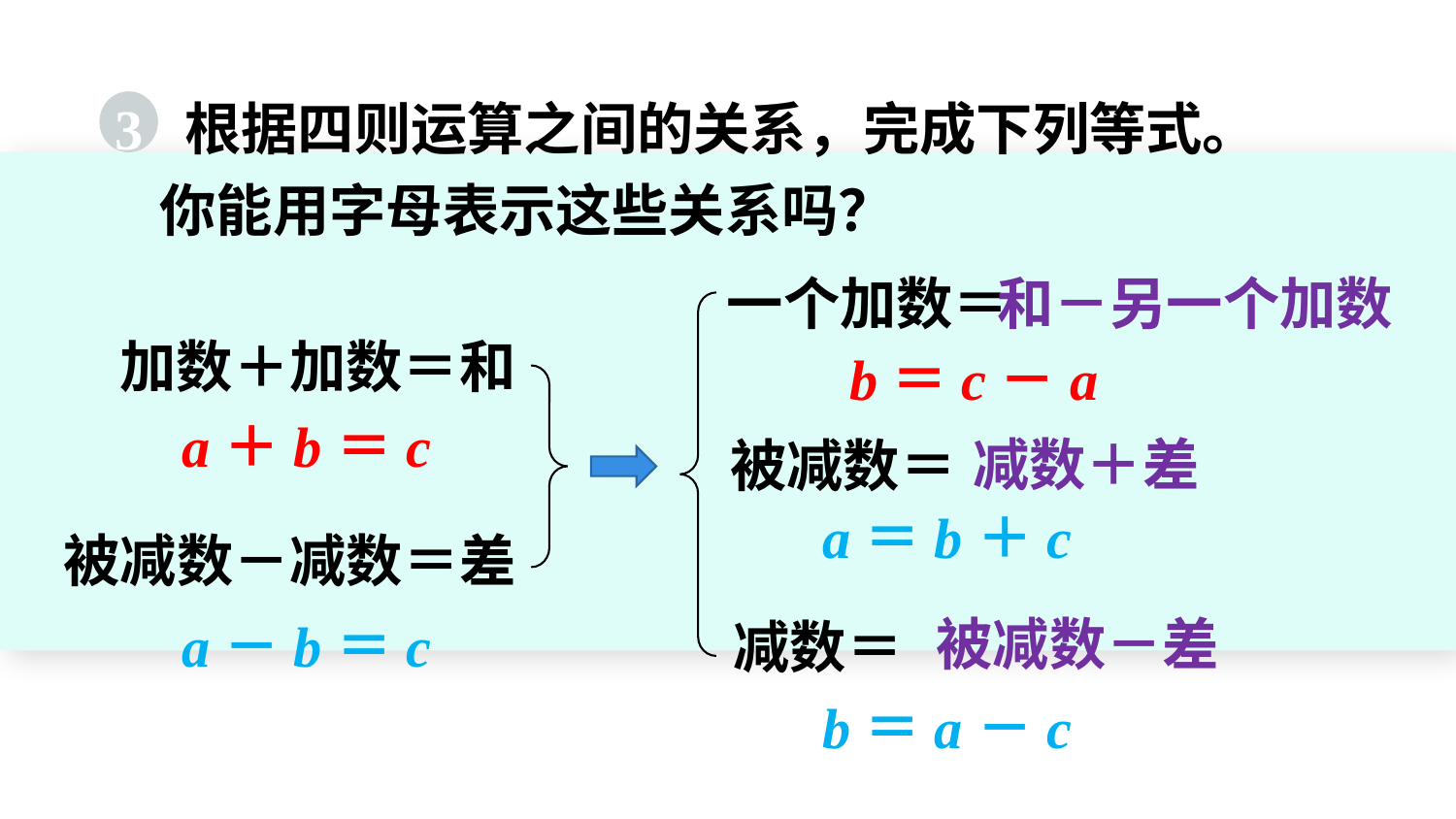

3  根据四则运算之间的关系，完成下列等式。

你能用字母表示这些关系吗？
一个加数＝
和－另一个加数

加数＋加数＝和
b＝c－a

a＋b＝c
减数＋差
被减数＝

a＝b＋c
被减数－减数＝差
被减数－差
a－b＝c
减数＝
b＝a－c